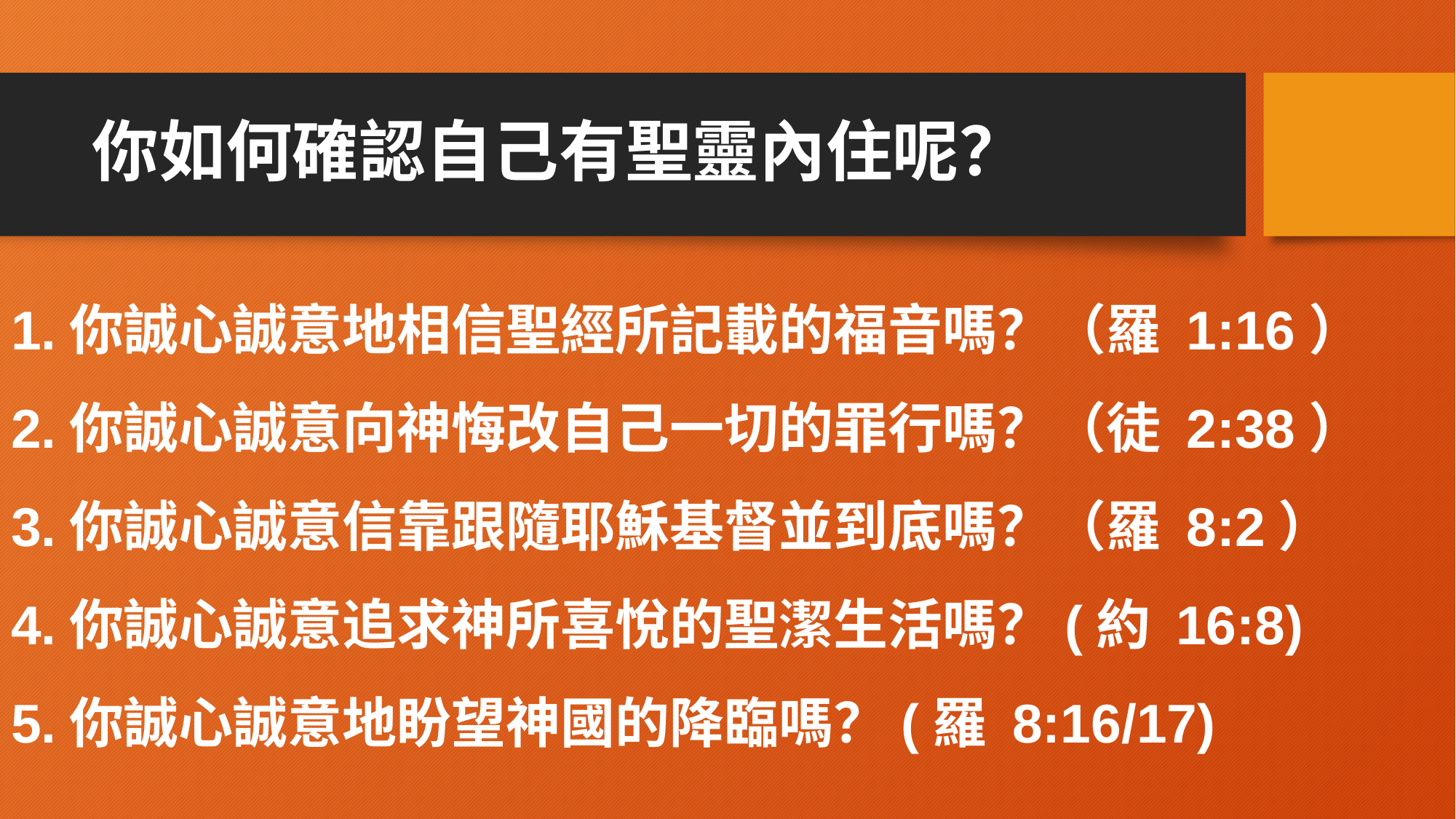

# 你如何確認自己有聖靈內住呢？
1.你誠心誠意地相信聖經所記載的福音嗎？（羅 1:16）
2.你誠心誠意向神悔改自己一切的罪行嗎？（徒 2:38）
3.你誠心誠意信靠跟隨耶穌基督並到底嗎？（羅 8:2）
4.你誠心誠意追求神所喜悅的聖潔生活嗎？(約 16:8)
5.你誠心誠意地盼望神國的降臨嗎？(羅 8:16/17)